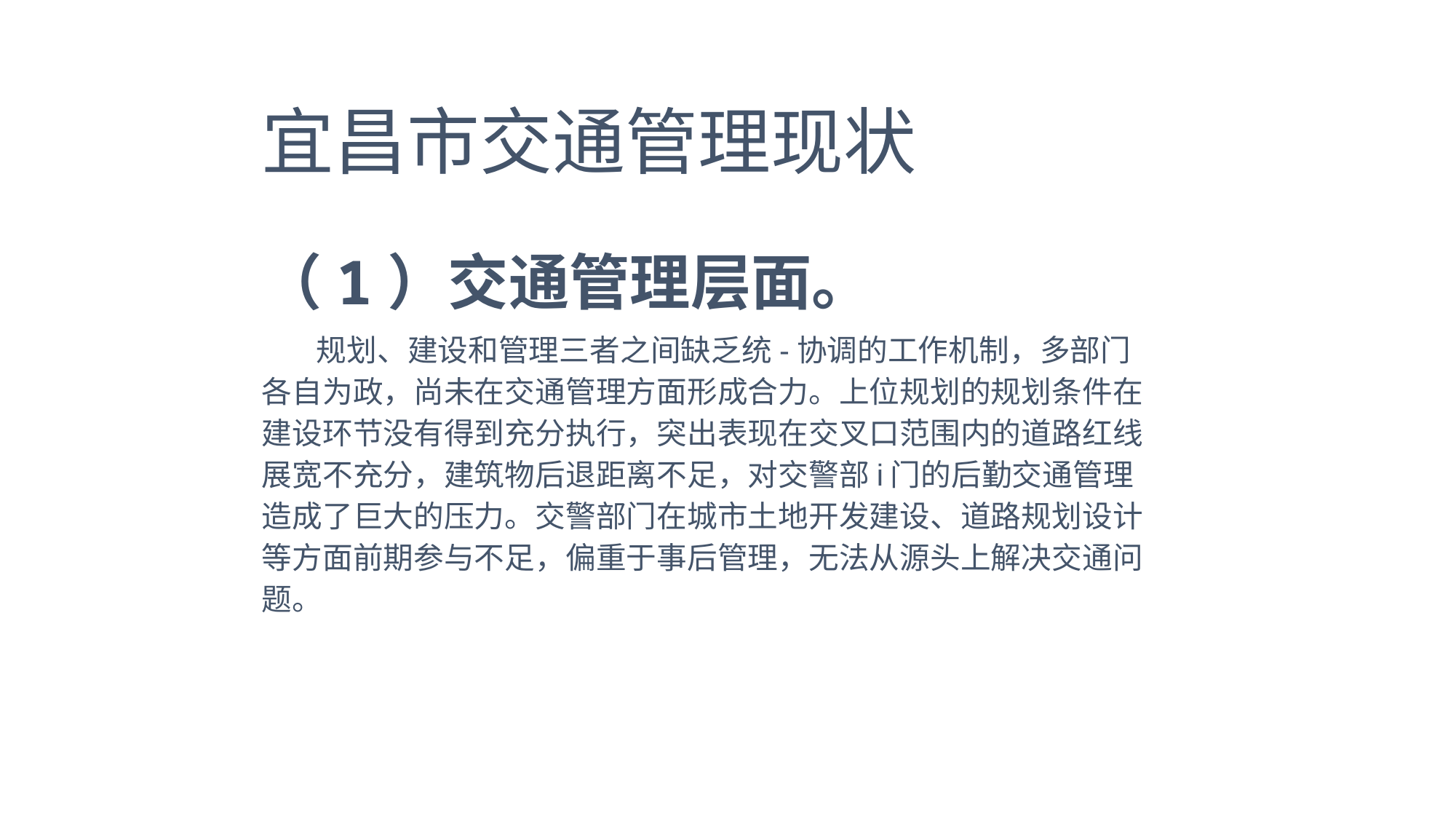

宜昌市交通管理现状
（1）交通管理层面。
规划、建设和管理三者之间缺乏统-协调的工作机制，多部门各自为政，尚未在交通管理方面形成合力。上位规划的规划条件在建设环节没有得到充分执行，突出表现在交叉口范围内的道路红线展宽不充分，建筑物后退距离不足，对交警部i门的后勤交通管理造成了巨大的压力。交警部门在城市土地开发建设、道路规划设计等方面前期参与不足，偏重于事后管理，无法从源头上解决交通问题。